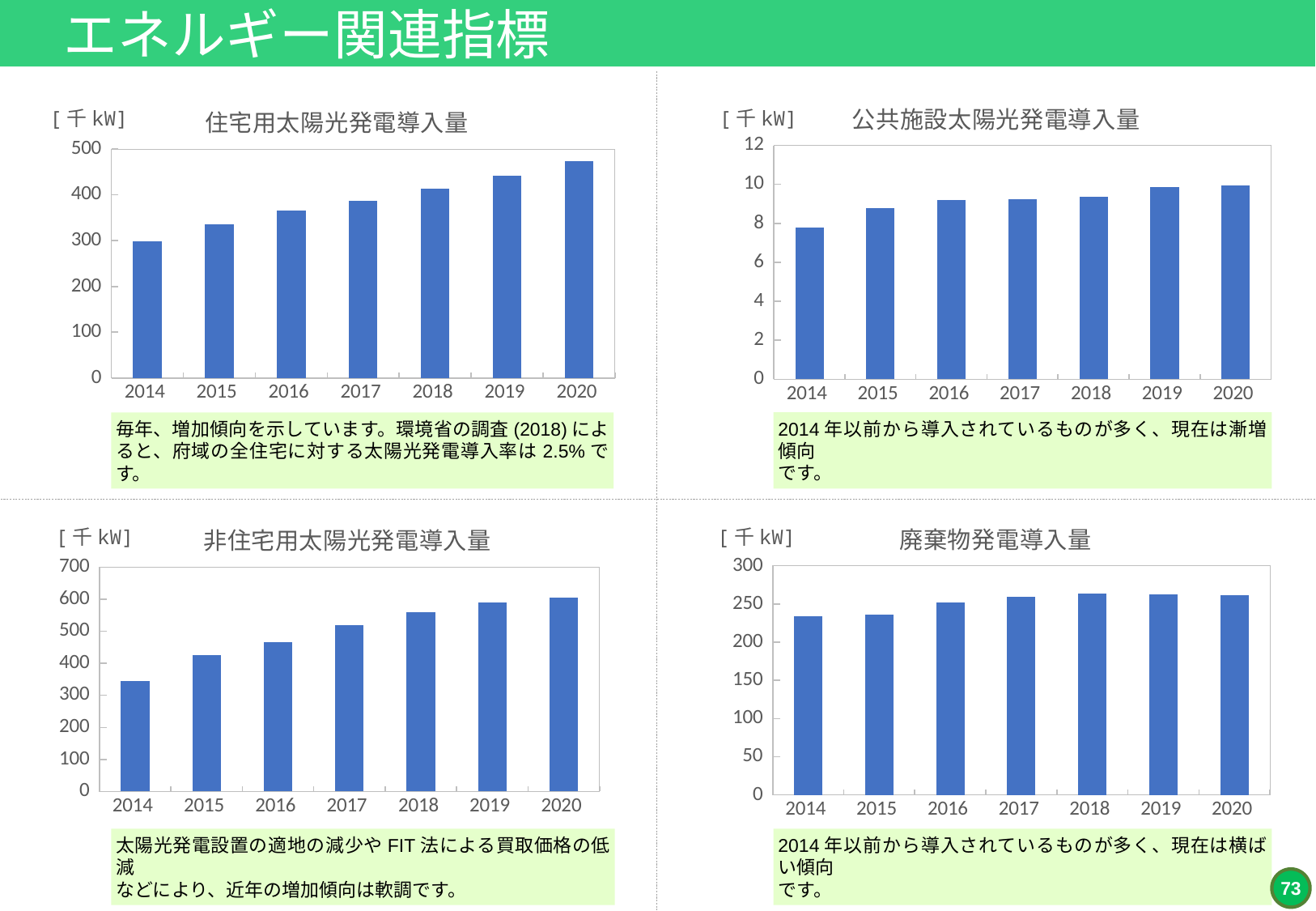

エネルギー関連指標

### Chart: 公共施設太陽光発電導入量

| Category | 公共施設太陽光発電導入量[kW] |
|---|---|
| 2014 | 7.807 |
| 2015 | 8.78 |
| 2016 | 9.206 |
| 2017 | 9.227 |
| 2018 | 9.376 |
| 2019 | 9.845 |
| 2020 | 9.964 |

### Chart: 住宅用太陽光発電導入量

| Category | 住宅用太陽光導入量[kW] |
|---|---|
| 2014 | 299.0 |
| 2015 | 335.0 |
| 2016 | 365.0 |
| 2017 | 387.0 |
| 2018 | 414.0 |
| 2019 | 441.0 |
| 2020 | 474.0 |
[千kW]
[千kW]
2014年以前から導入されているものが多く、現在は漸増傾向
です。
毎年、増加傾向を示しています。環境省の調査(2018)によると、府域の全住宅に対する太陽光発電導入率は2.5%です。

### Chart: 廃棄物発電導入量

| Category | ごみ発電導入量[kW] |
|---|---|
| 2014 | 234.005 |
| 2015 | 236.005 |
| 2016 | 251.605 |
| 2017 | 259.465 |
| 2018 | 263.765 |
| 2019 | 262.065 |
| 2020 | 261.265 |

### Chart: 非住宅用太陽光発電導入量

| Category | 非住宅用太陽光導入量[kW] |
|---|---|
| 2014 | 345.0 |
| 2015 | 425.0 |
| 2016 | 467.0 |
| 2017 | 518.0 |
| 2018 | 559.0 |
| 2019 | 589.0 |
| 2020 | 606.0 |
[千kW]
[千kW]
2014年以前から導入されているものが多く、現在は横ばい傾向
です。
太陽光発電設置の適地の減少やFIT法による買取価格の低減
などにより、近年の増加傾向は軟調です。
73